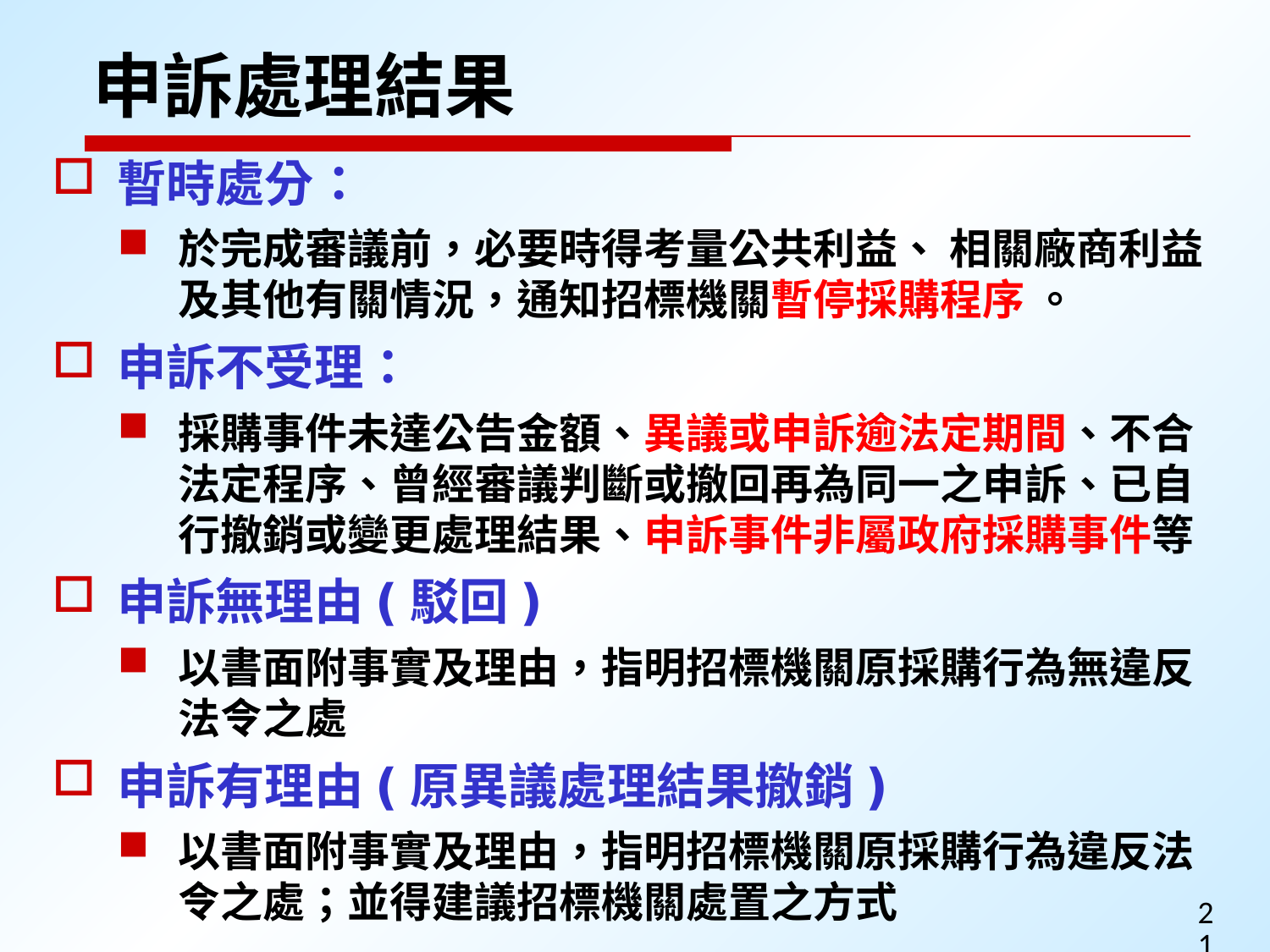

申訴處理結果
暫時處分：
於完成審議前，必要時得考量公共利益、 相關廠商利益及其他有關情況，通知招標機關暫停採購程序 。
申訴不受理：
採購事件未達公告金額、異議或申訴逾法定期間、不合法定程序、曾經審議判斷或撤回再為同一之申訴、已自行撤銷或變更處理結果、申訴事件非屬政府採購事件等
申訴無理由(駁回)
以書面附事實及理由，指明招標機關原採購行為無違反法令之處
申訴有理由(原異議處理結果撤銷)
以書面附事實及理由，指明招標機關原採購行為違反法令之處；並得建議招標機關處置之方式